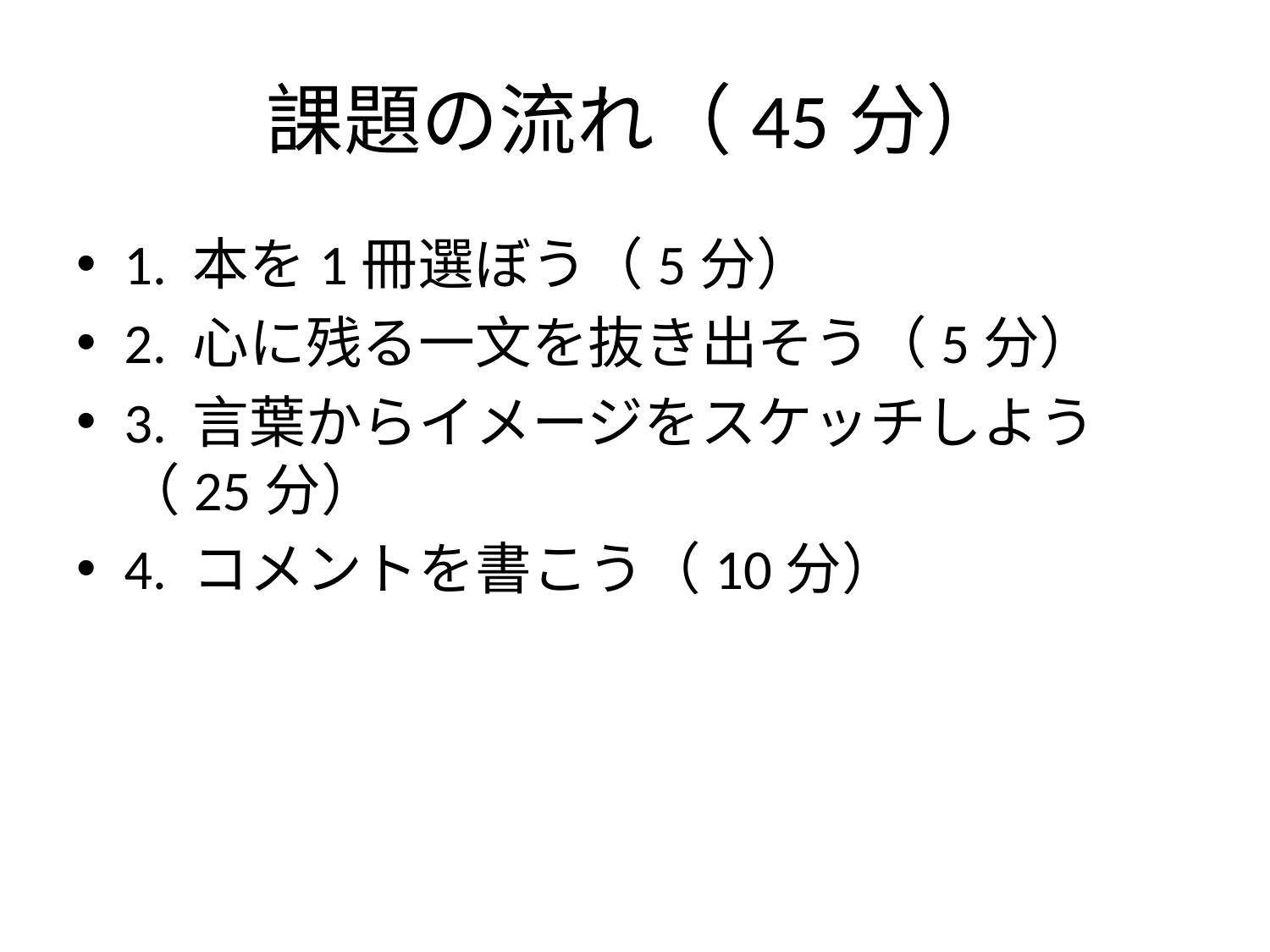

# 課題の流れ（45分）
1. 本を1冊選ぼう（5分）
2. 心に残る一文を抜き出そう（5分）
3. 言葉からイメージをスケッチしよう（25分）
4. コメントを書こう（10分）